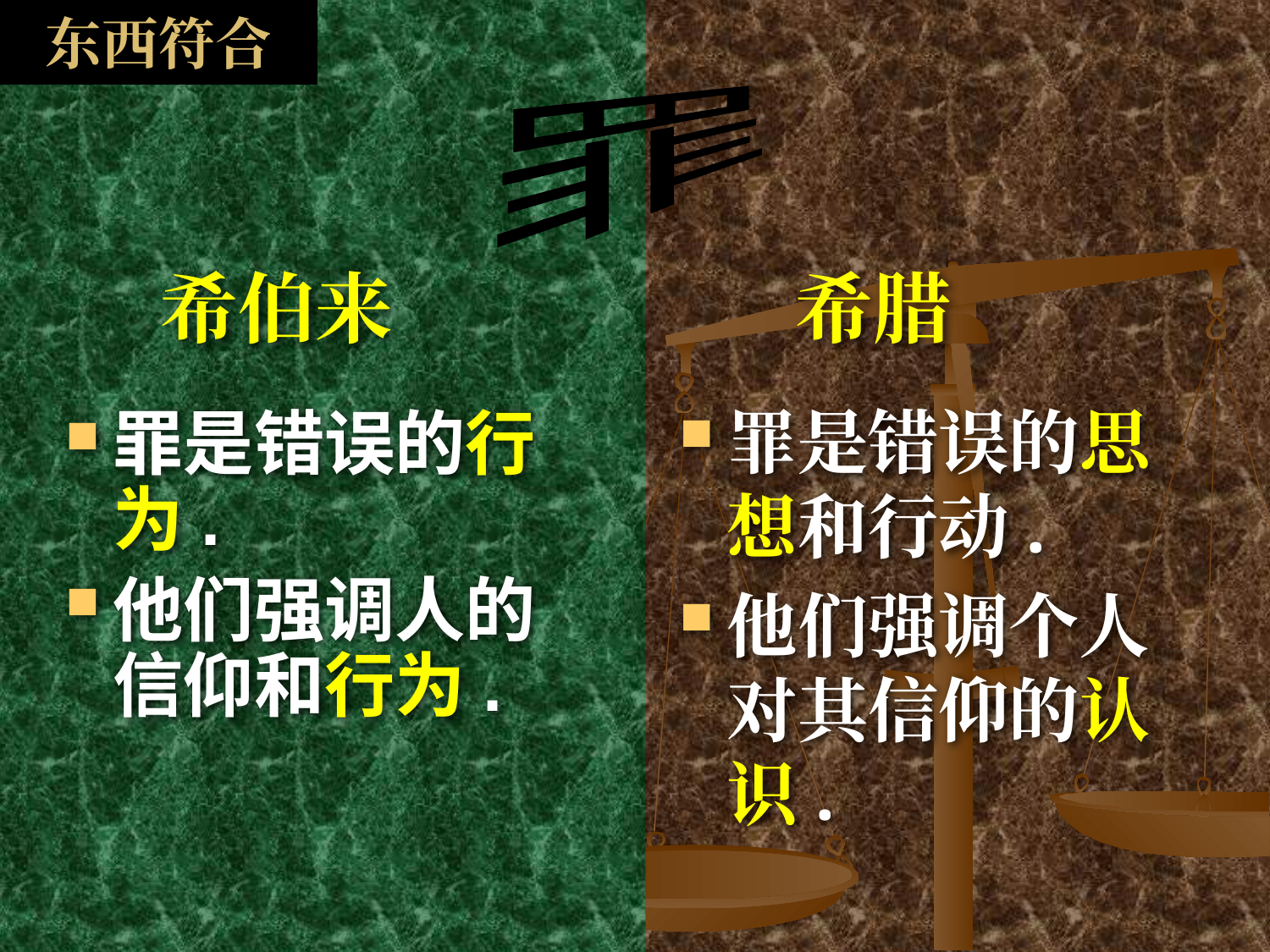

# 东西符合

罪
希伯来
希腊
罪是错误的思想和行动.
他们强调个人对其信仰的认识.
罪是错误的行为.
他们强调人的信仰和行为.